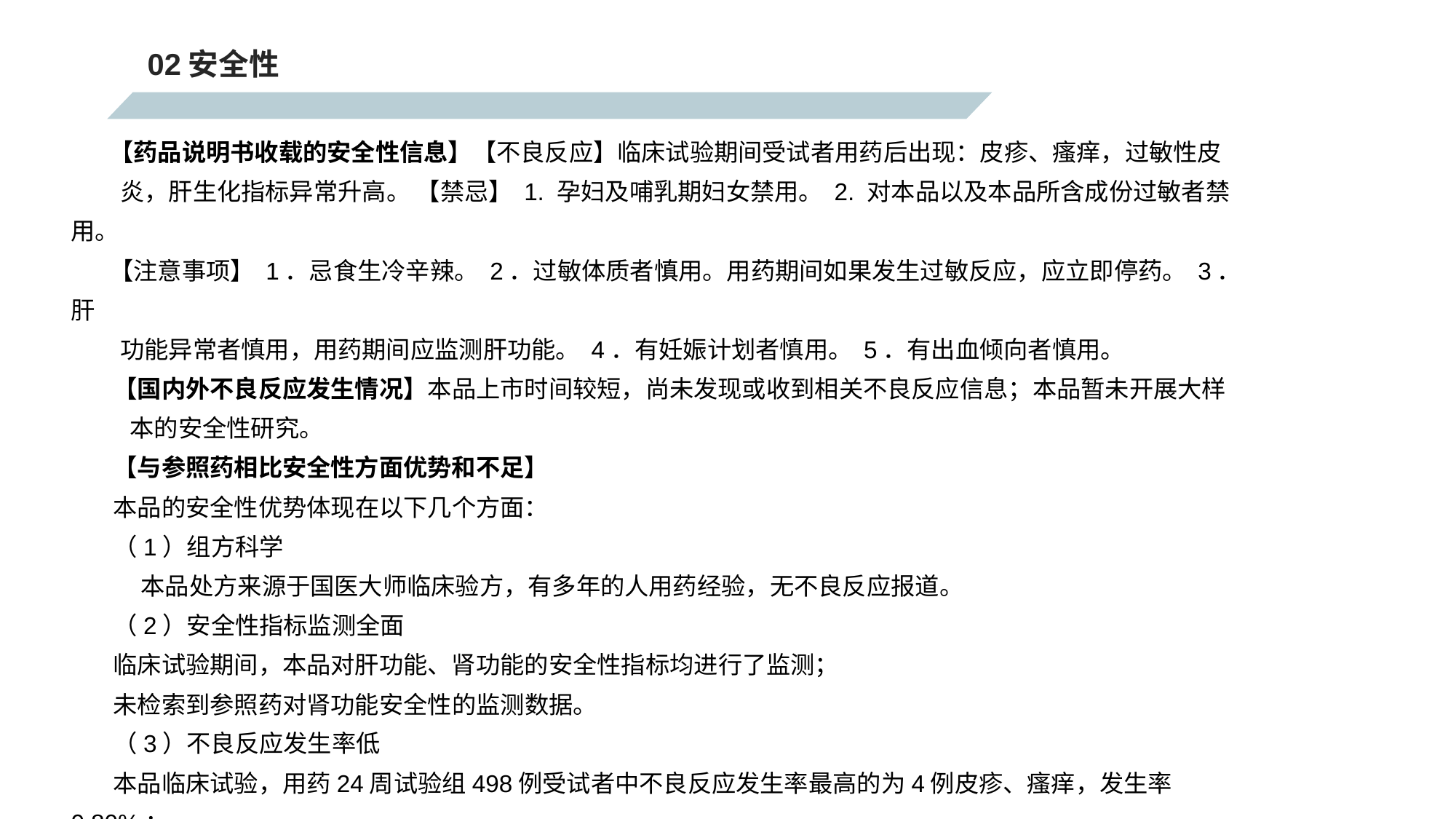

02安全性

      【药品说明书收载的安全性信息】【不良反应】临床试验期间受试者用药后出现：皮疹、瘙痒，过敏性皮
        炎，肝生化指标异常升高。 【禁忌】 1. 孕妇及哺乳期妇女禁用。 2. 对本品以及本品所含成份过敏者禁用。
      【注意事项】 1．忌食生冷辛辣。 2．过敏体质者慎用。用药期间如果发生过敏反应，应立即停药。 3．肝
        功能异常者慎用，用药期间应监测肝功能。 4．有妊娠计划者慎用。 5．有出血倾向者慎用。
【国内外不良反应发生情况】本品上市时间较短，尚未发现或收到相关不良反应信息；本品暂未开展大样
  本的安全性研究。
【与参照药相比安全性方面优势和不足】
本品的安全性优势体现在以下几个方面：
（1）组方科学
    本品处方来源于国医大师临床验方，有多年的人用药经验，无不良反应报道。
（2）安全性指标监测全面
临床试验期间，本品对肝功能、肾功能的安全性指标均进行了监测；
未检索到参照药对肾功能安全性的监测数据。
（3）不良反应发生率低
本品临床试验，用药24周试验组498例受试者中不良反应发生率最高的为4例皮疹、瘙痒，发生率0.80%；
参照药临床试验，用药8周试验组323例受试者中不良反应发生率最高的为5例腹痛、腹泻，发生率1.55%。